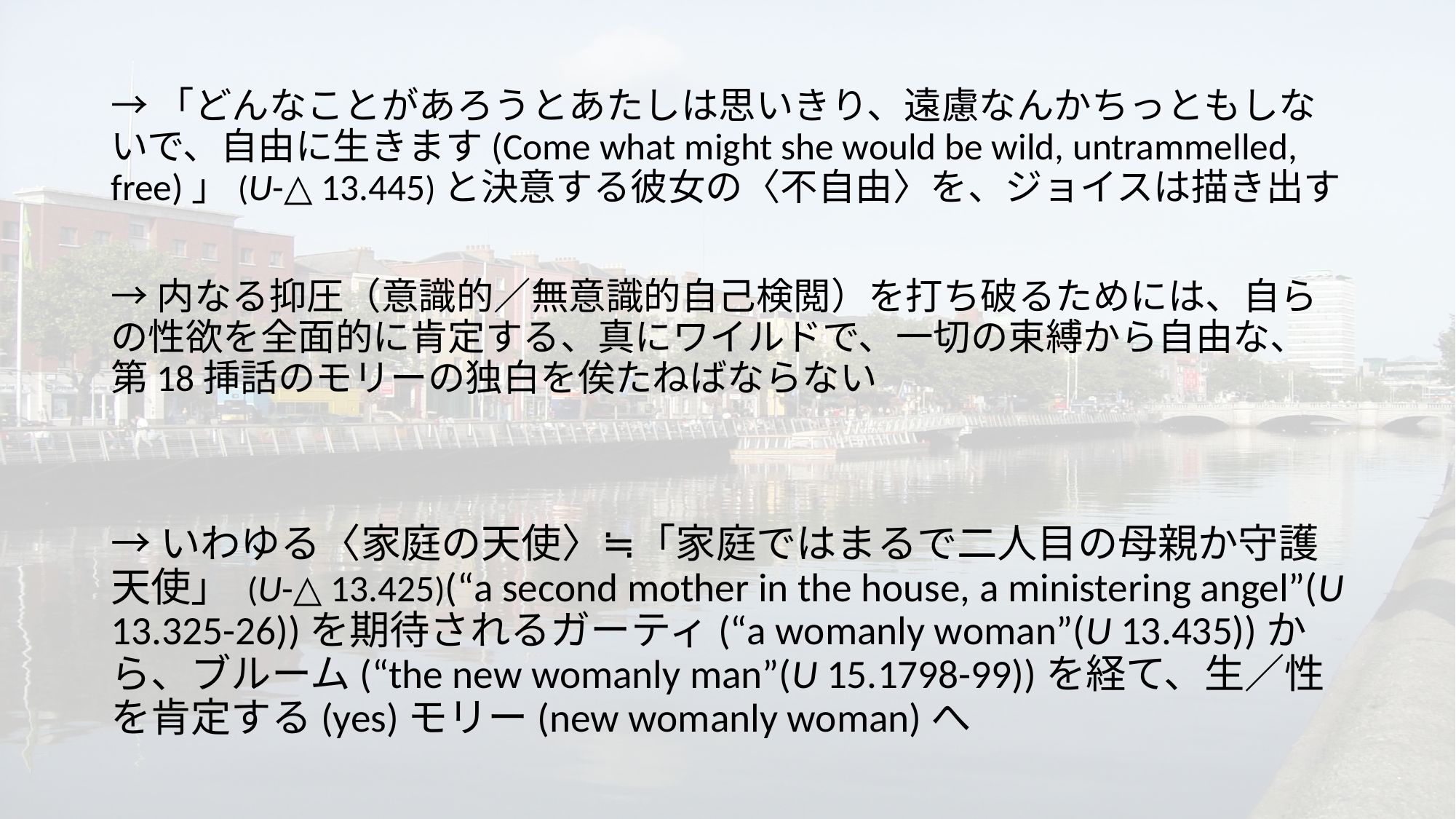

→「どんなことがあろうとあたしは思いきり、遠慮なんかちっともしないで、自由に生きます(Come what might she would be wild, untrammelled, free)」(U-△ 13.445)と決意する彼女の〈不自由〉を、ジョイスは描き出す

→内なる抑圧（意識的／無意識的自己検閲）を打ち破るためには、自らの性欲を全面的に肯定する、真にワイルドで、一切の束縛から自由な、第18挿話のモリーの独白を俟たねばならない

→いわゆる〈家庭の天使〉≒「家庭ではまるで二人目の母親か守護天使」 (U-△ 13.425)(“a second mother in the house, a ministering angel”(U 13.325-26))を期待されるガーティ(“a womanly woman”(U 13.435))から、ブルーム(“the new womanly man”(U 15.1798-99))を経て、生／性を肯定する(yes)モリー(new womanly woman)へ